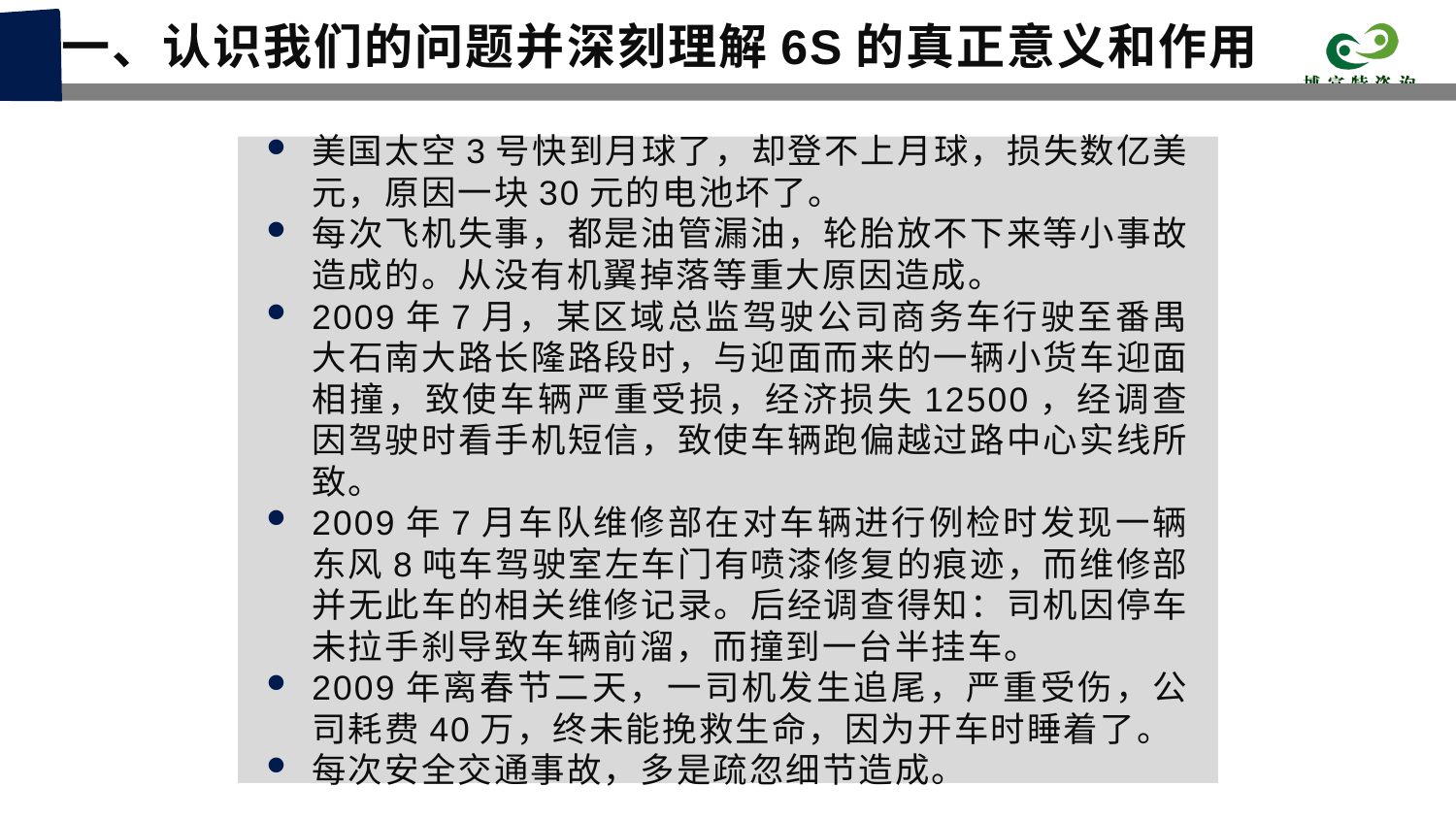

一、认识我们的问题并深刻理解6S的真正意义和作用
美国太空3号快到月球了，却登不上月球，损失数亿美元，原因一块30元的电池坏了。
每次飞机失事，都是油管漏油，轮胎放不下来等小事故造成的。从没有机翼掉落等重大原因造成。
2009年7月，某区域总监驾驶公司商务车行驶至番禺大石南大路长隆路段时，与迎面而来的一辆小货车迎面相撞，致使车辆严重受损，经济损失12500，经调查因驾驶时看手机短信，致使车辆跑偏越过路中心实线所致。
2009年7月车队维修部在对车辆进行例检时发现一辆东风8吨车驾驶室左车门有喷漆修复的痕迹，而维修部并无此车的相关维修记录。后经调查得知：司机因停车未拉手刹导致车辆前溜，而撞到一台半挂车。
2009年离春节二天，一司机发生追尾，严重受伤，公司耗费40万，终未能挽救生命，因为开车时睡着了。
每次安全交通事故，多是疏忽细节造成。